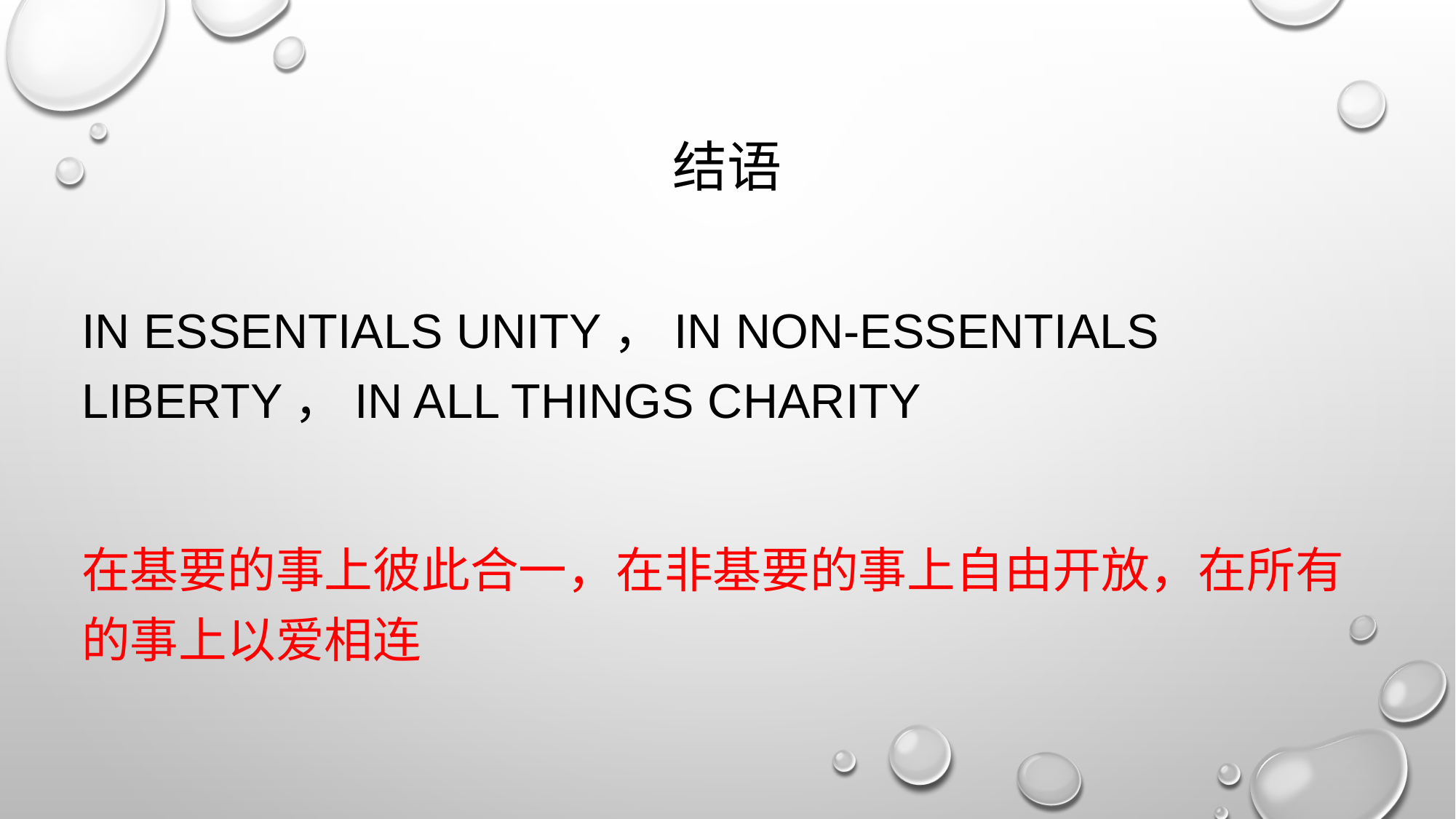

# 结语
IN ESSENTIALS UNITY，IN NON-ESSENTIALS LIBERTY，IN ALL THINGS CHARITY

在基要的事上彼此合一，在非基要的事上自由开放，在所有的事上以爱相连